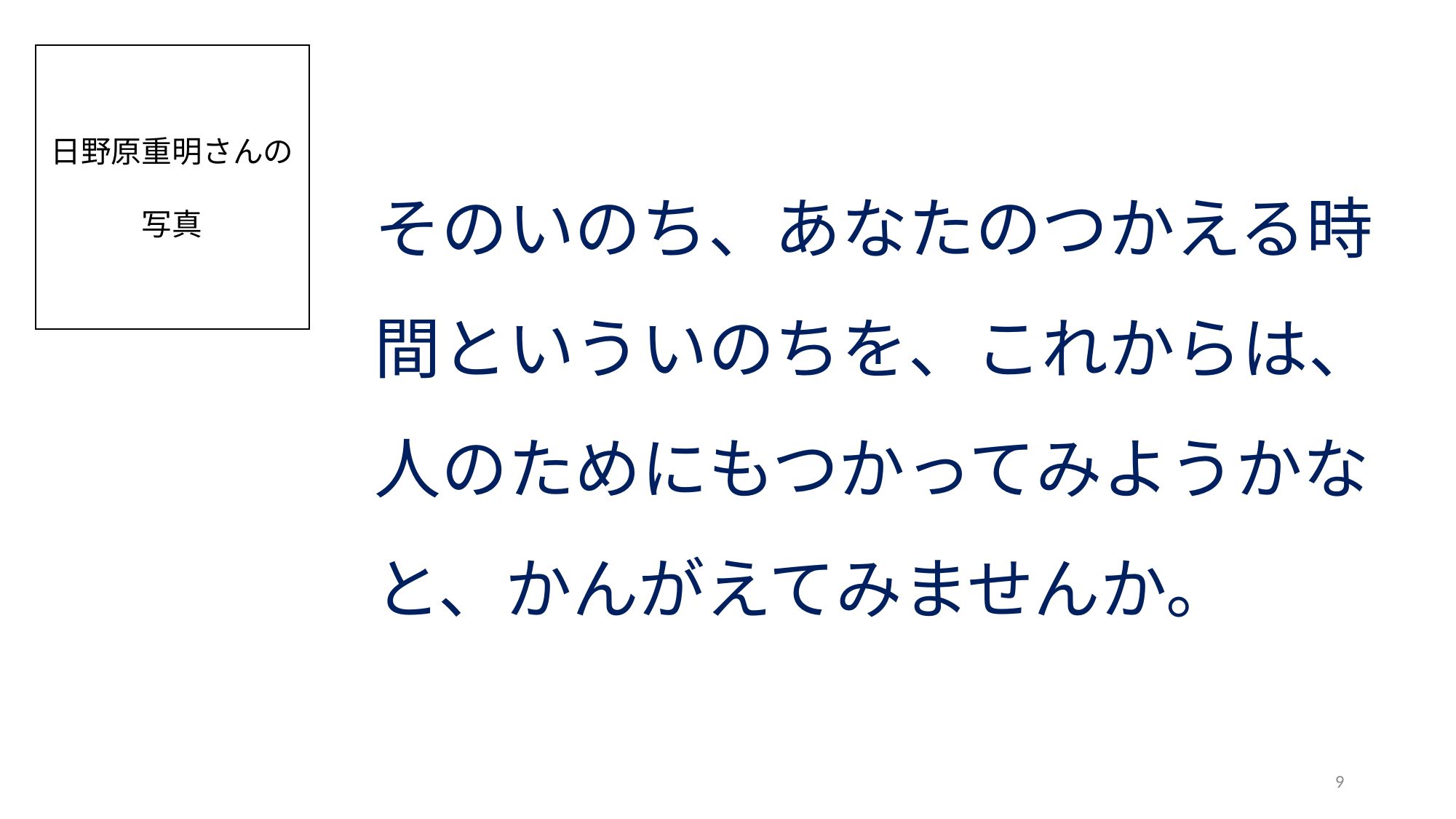

日野原重明さんの

写真
そのいのち、あなたのつかえる時間といういのちを、これからは、人のためにもつかってみようかなと、かんがえてみませんか。
9